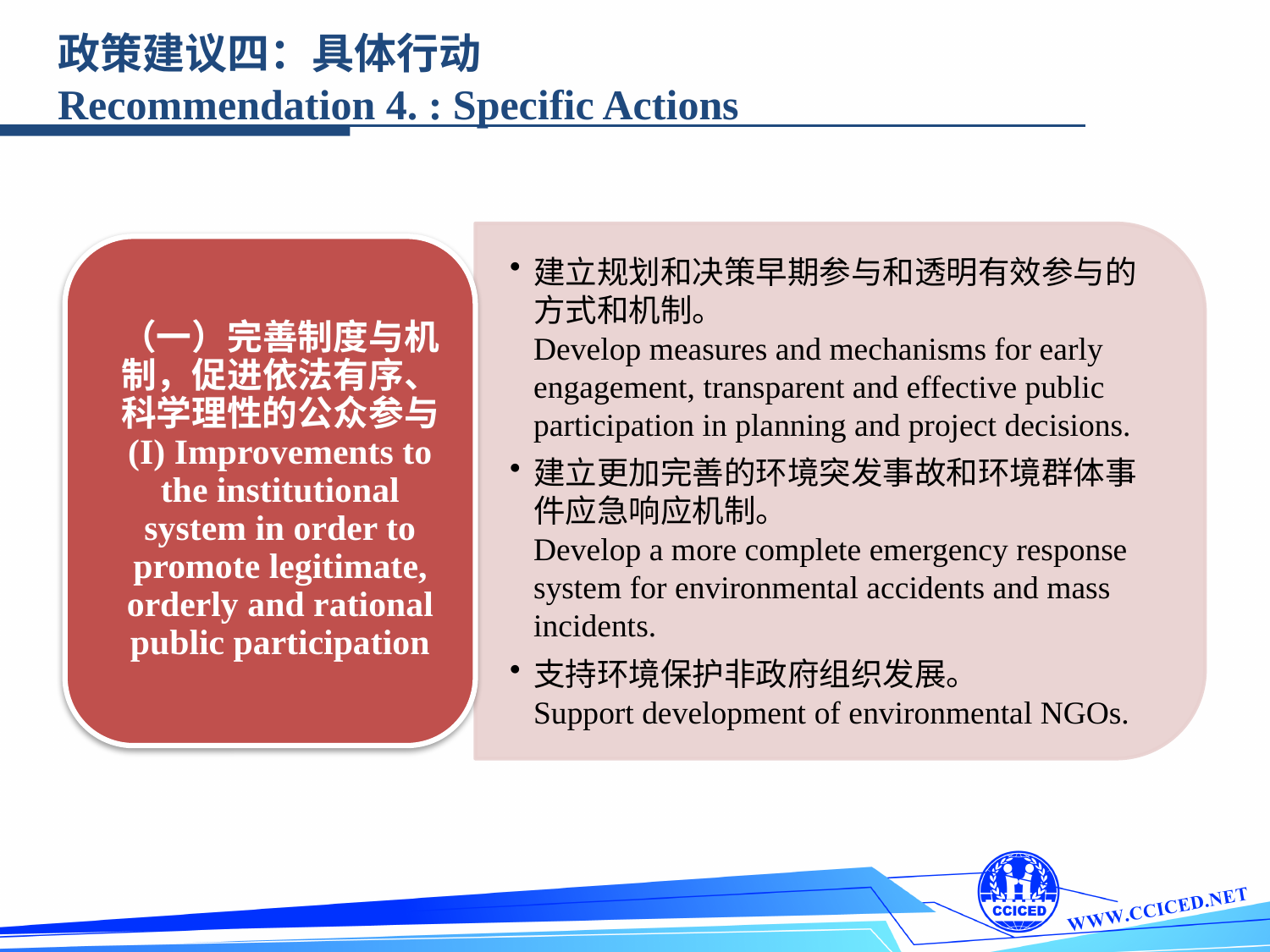

政策建议四：具体行动
Recommendation 4. : Specific Actions
建立规划和决策早期参与和透明有效参与的方式和机制。
Develop measures and mechanisms for early engagement, transparent and effective public participation in planning and project decisions.
建立更加完善的环境突发事故和环境群体事件应急响应机制。
Develop a more complete emergency response system for environmental accidents and mass incidents.
支持环境保护非政府组织发展。
Support development of environmental NGOs.
（一）完善制度与机制，促进依法有序、科学理性的公众参与
(I) Improvements to the institutional system in order to promote legitimate, orderly and rational public participation